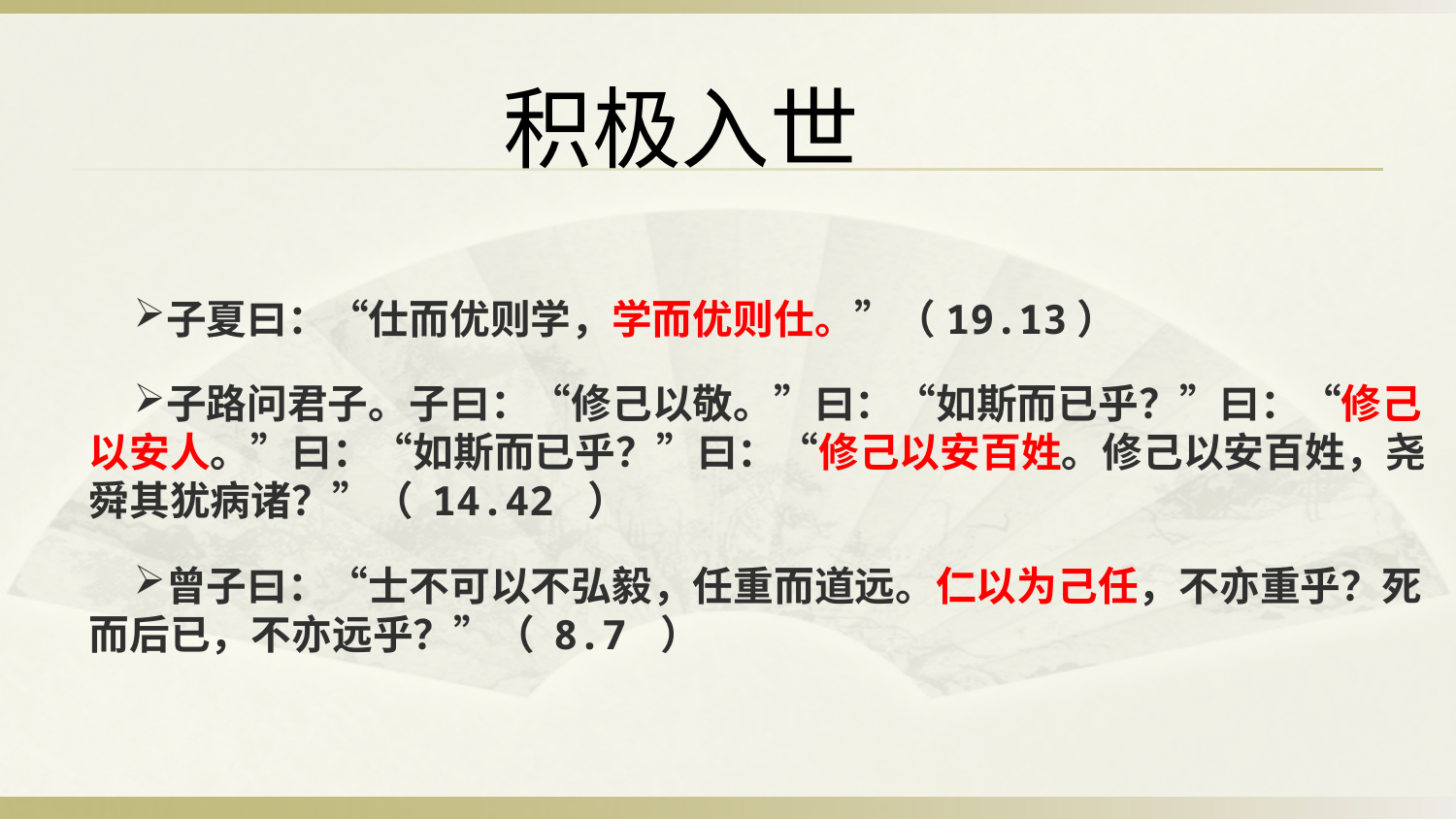

积极入世

子夏曰：“仕而优则学，学而优则仕。”（19.13）
子路问君子。子曰：“修己以敬。”曰：“如斯而已乎？”曰：“修己以安人。”曰：“如斯而已乎？”曰：“修己以安百姓。修己以安百姓，尧舜其犹病诸？”（ 14.42 ）
曾子曰：“士不可以不弘毅，任重而道远。仁以为己任，不亦重乎？死而后已，不亦远乎？”（ 8.7 ）